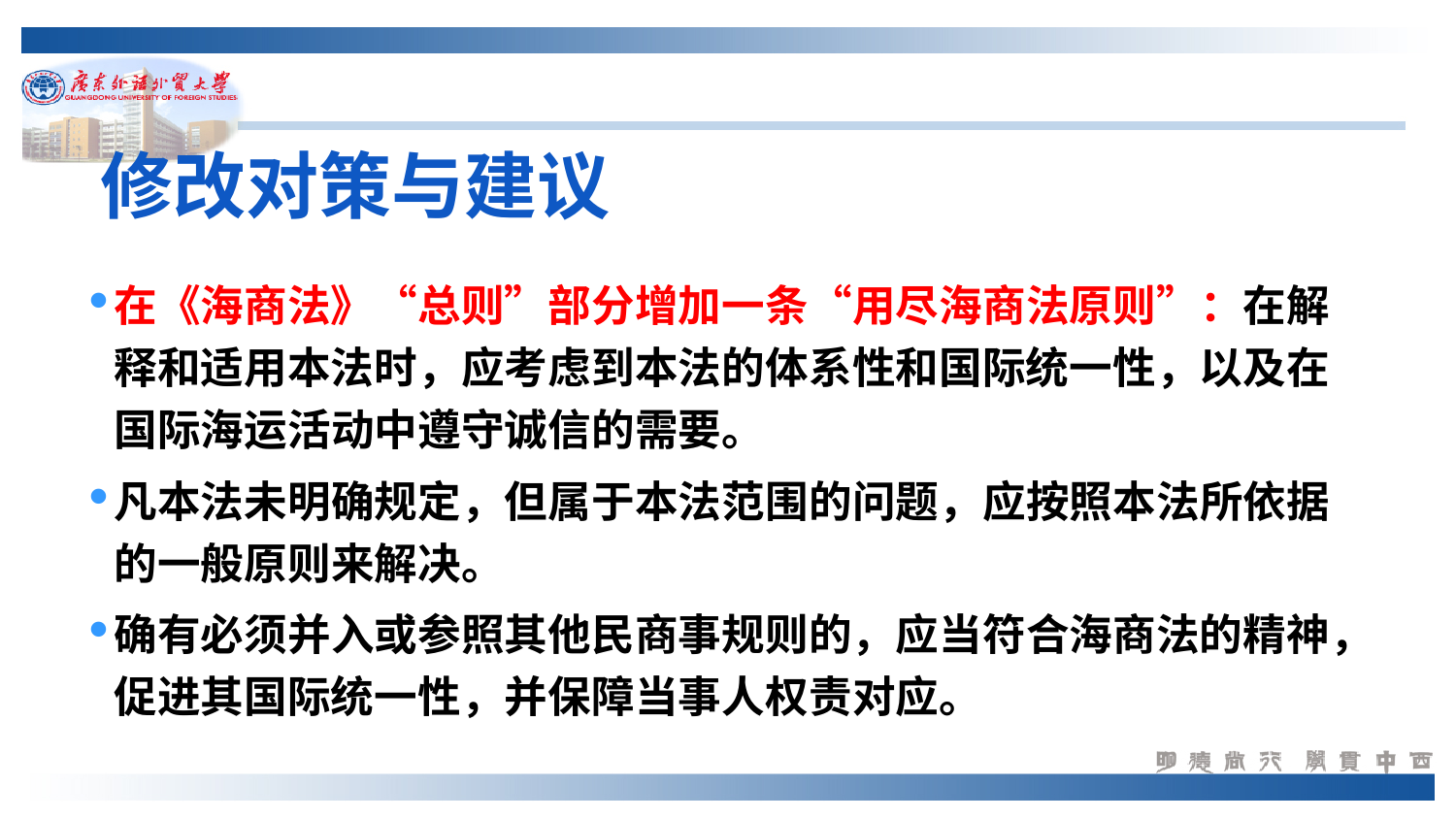

# 修改对策与建议
在《海商法》“总则”部分增加一条“用尽海商法原则”：在解释和适用本法时，应考虑到本法的体系性和国际统一性，以及在国际海运活动中遵守诚信的需要。
凡本法未明确规定，但属于本法范围的问题，应按照本法所依据的一般原则来解决。
确有必须并入或参照其他民商事规则的，应当符合海商法的精神，促进其国际统一性，并保障当事人权责对应。